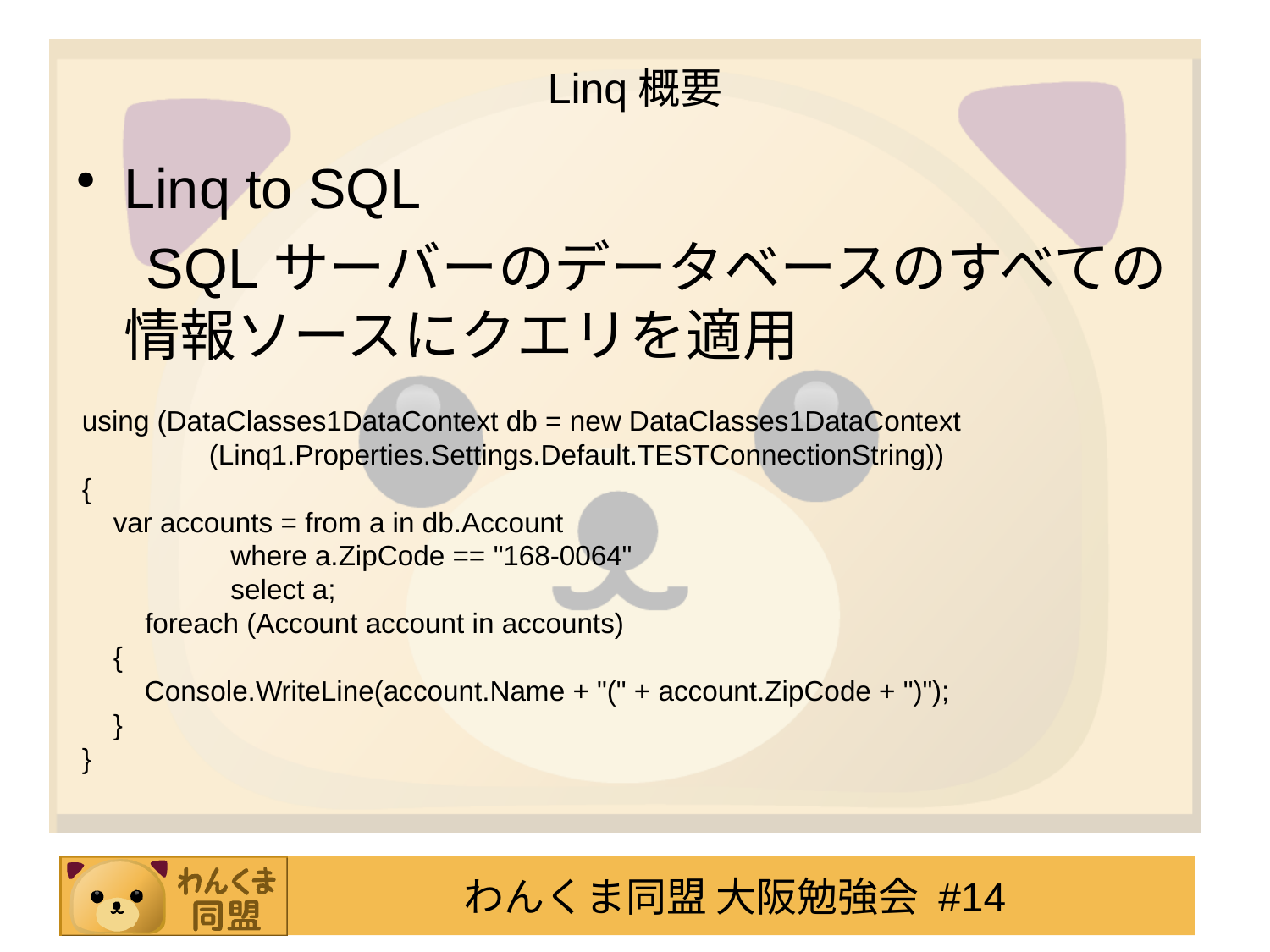

# Linq概要
Linq to SQL
　SQLサーバーのデータベースのすべての情報ソースにクエリを適用
using (DataClasses1DataContext db = new DataClasses1DataContext
	(Linq1.Properties.Settings.Default.TESTConnectionString))
{
    var accounts = from a in db.Account
                   where a.ZipCode == "168-0064"
                   select a;
　　foreach (Account account in accounts)
    {
        Console.WriteLine(account.Name + "(" + account.ZipCode + ")");
    }
}